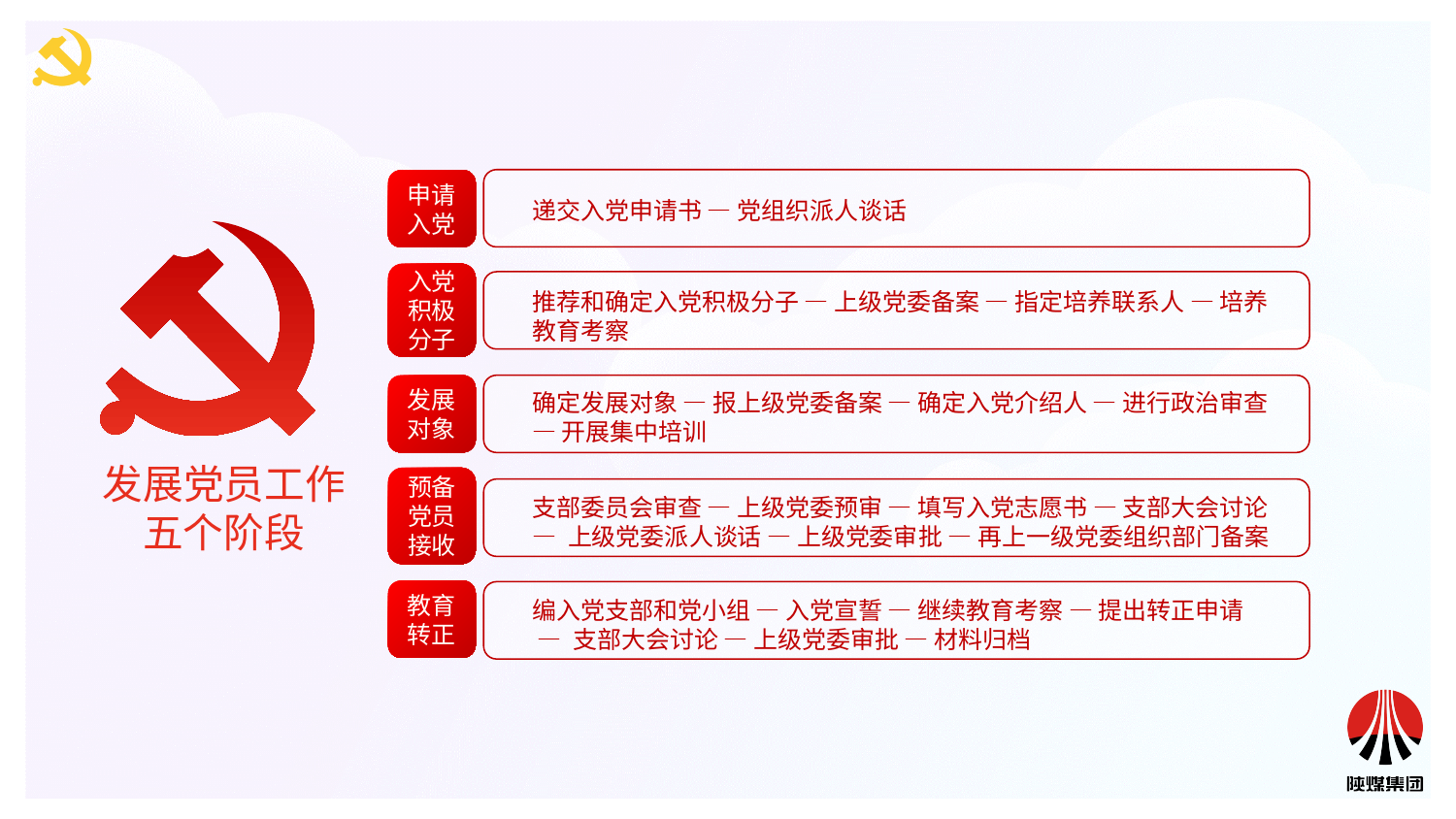

申请入党
递交入党申请书 — 党组织派人谈话

入党积极分子

推荐和确定入党积极分子 — 上级党委备案 — 指定培养联系人 — 培养教育考察

发展对象
确定发展对象 — 报上级党委备案 — 确定入党介绍人 — 进行政治审查 — 开展集中培训
发展党员工作五个阶段
预备党员接收

支部委员会审查 — 上级党委预审 — 填写入党志愿书 — 支部大会讨论
— 上级党委派人谈话 — 上级党委审批 — 再上一级党委组织部门备案
教育
转正

编入党支部和党小组 — 入党宣誓 — 继续教育考察 — 提出转正申请
 — 支部大会讨论 — 上级党委审批 — 材料归档